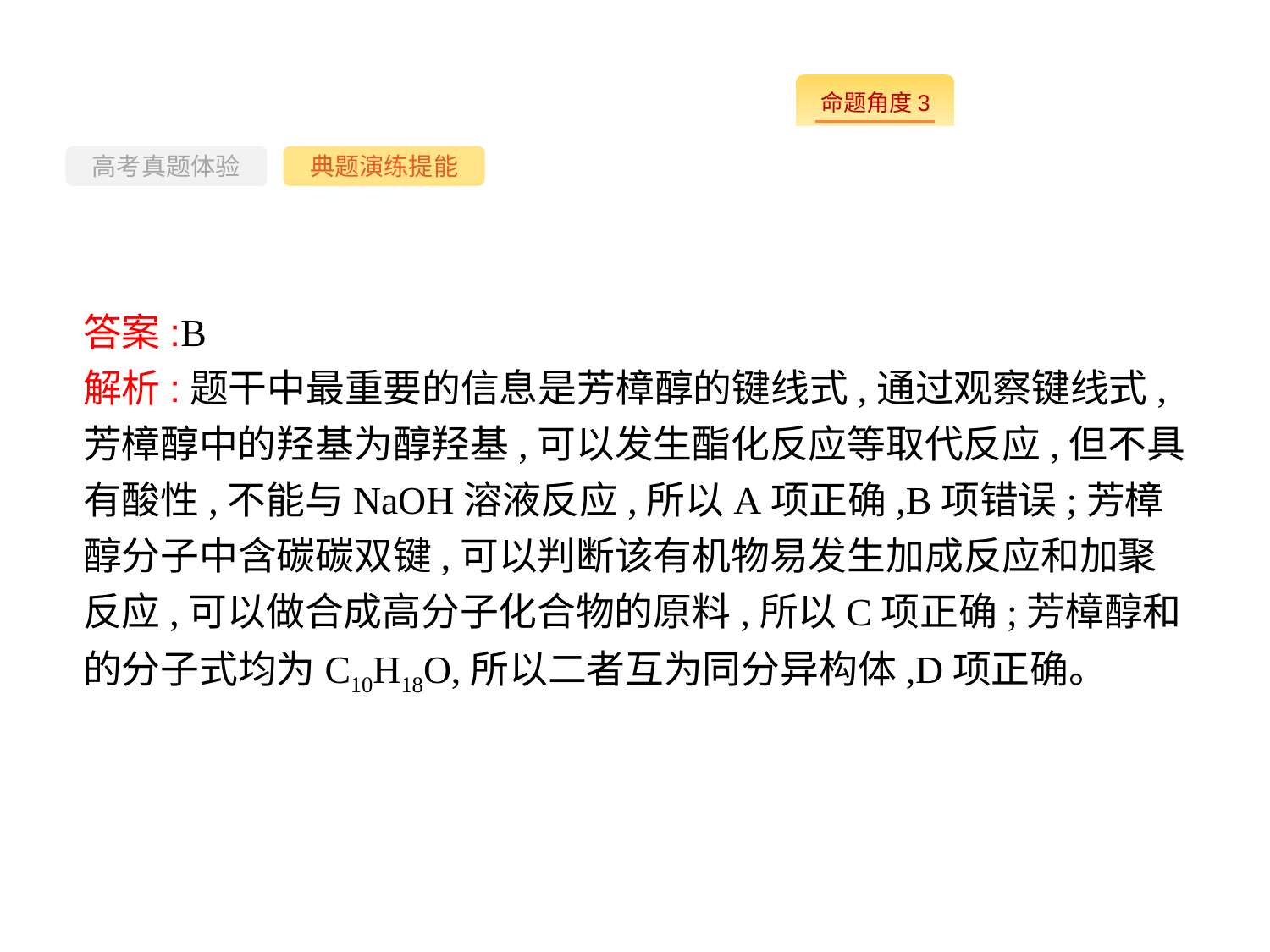

-48-
高考真题体验
典题演练提能
答案:B
解析:题干中最重要的信息是芳樟醇的键线式,通过观察键线式,芳樟醇中的羟基为醇羟基,可以发生酯化反应等取代反应,但不具有酸性,不能与NaOH溶液反应,所以A项正确,B项错误;芳樟醇分子中含碳碳双键,可以判断该有机物易发生加成反应和加聚反应,可以做合成高分子化合物的原料,所以C项正确;芳樟醇和的分子式均为C10H18O,所以二者互为同分异构体,D项正确。